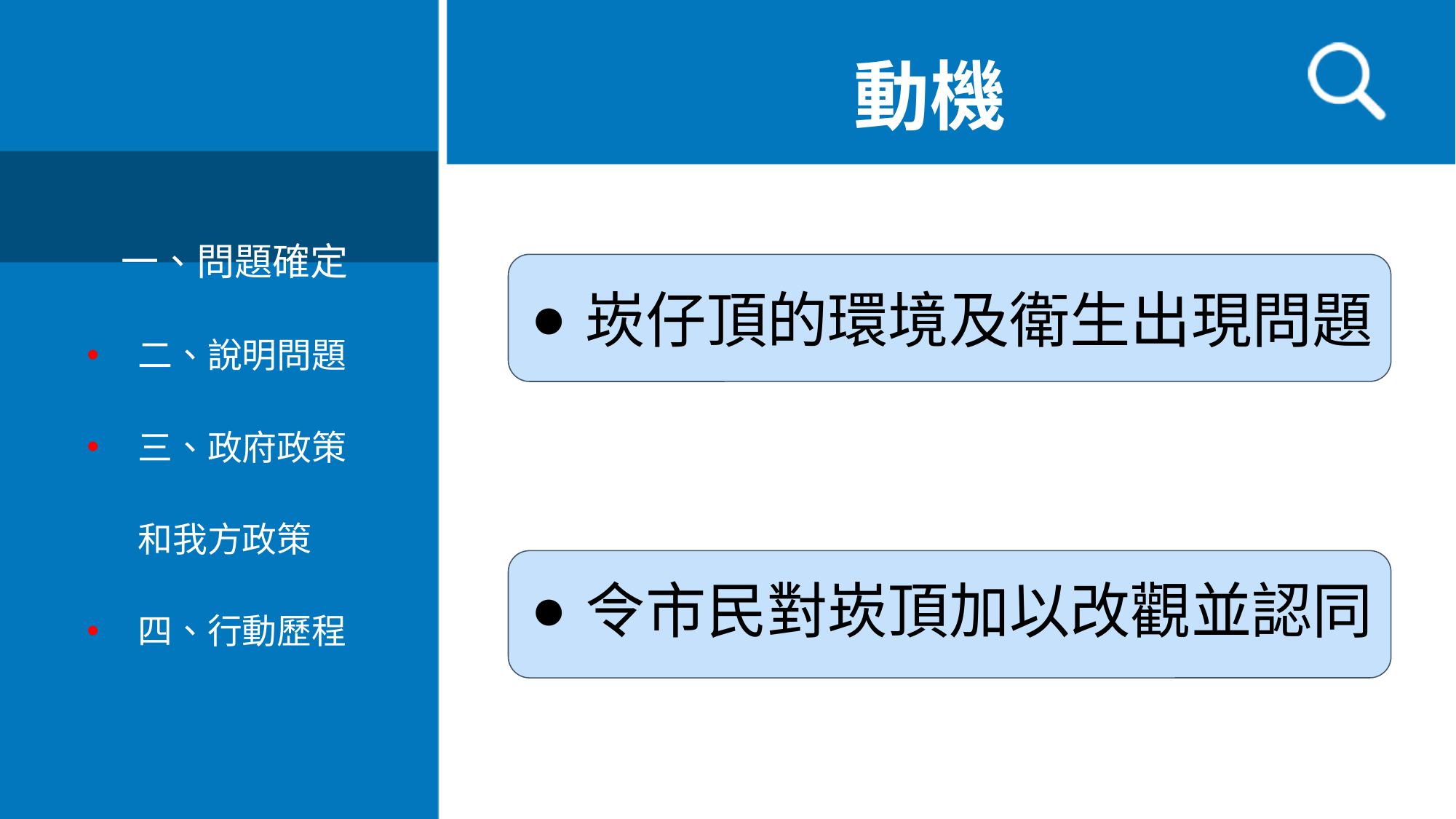

動機

　一、問題確定
二、說明問題
三、政府政策和我方政策
四、行動歷程

崁仔頂的環境及衛生出現問題

令市民對崁頂加以改觀並認同